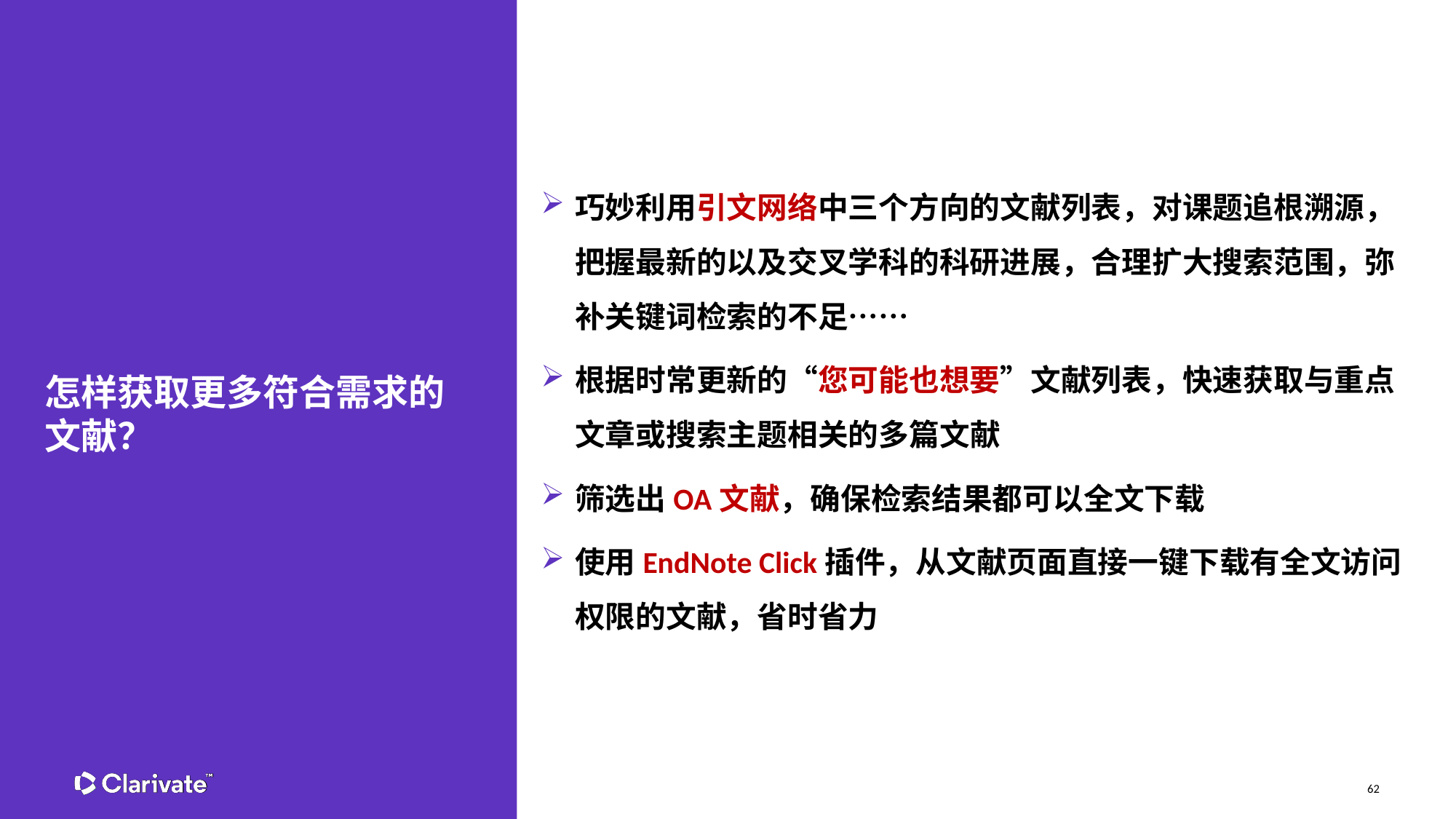

巧妙利用引文网络中三个方向的文献列表，对课题追根溯源，把握最新的以及交叉学科的科研进展，合理扩大搜索范围，弥补关键词检索的不足……
根据时常更新的“您可能也想要”文献列表，快速获取与重点文章或搜索主题相关的多篇文献
筛选出OA文献，确保检索结果都可以全文下载
使用EndNote Click插件，从文献页面直接一键下载有全文访问权限的文献，省时省力

怎样获取更多符合需求的文献？
62